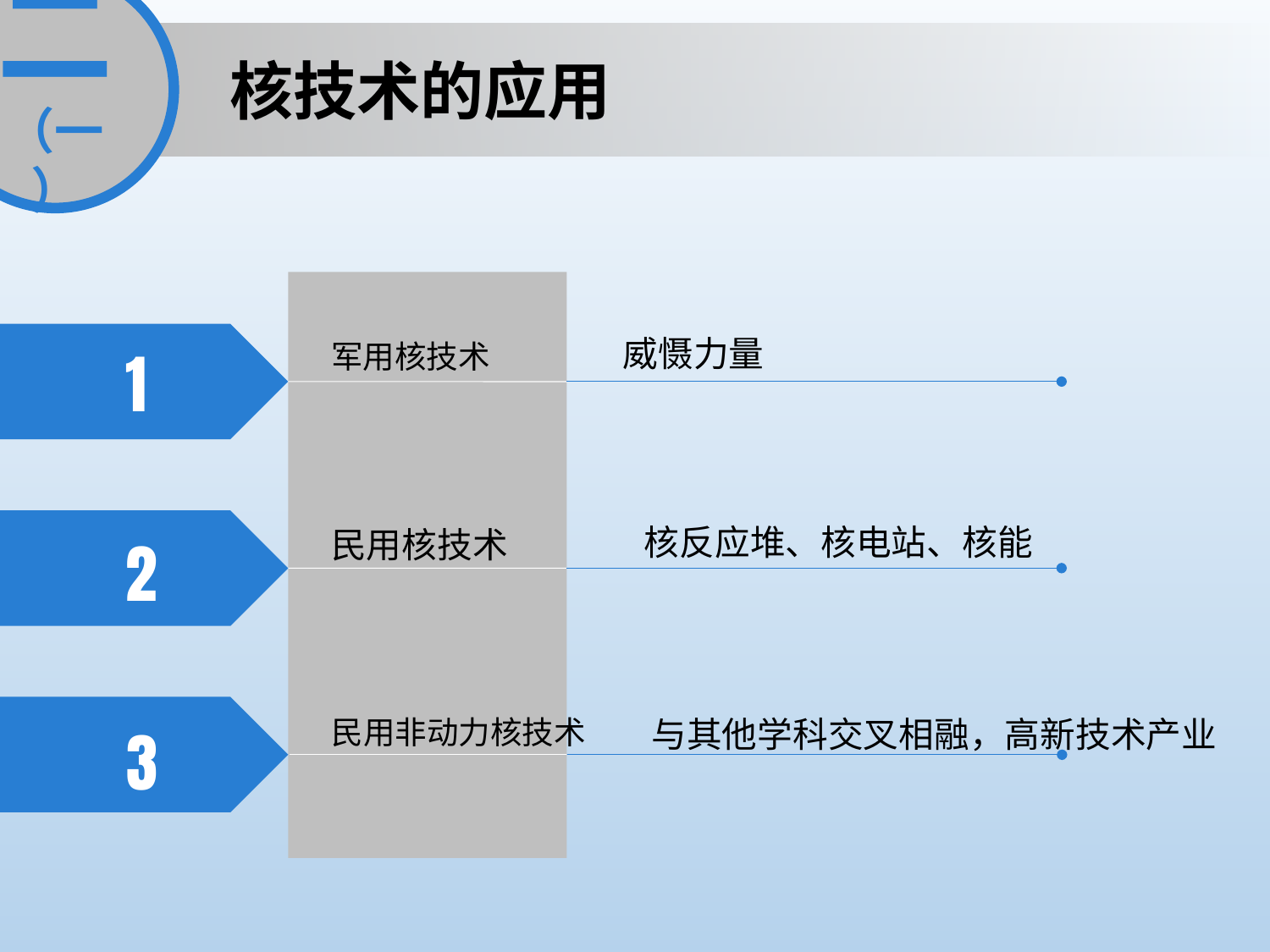

二
（一）

核技术的应用

1
威慑力量
军用核技术

2
核反应堆、核电站、核能
民用核技术

与其他学科交叉相融，高新技术产业

3
民用非动力核技术